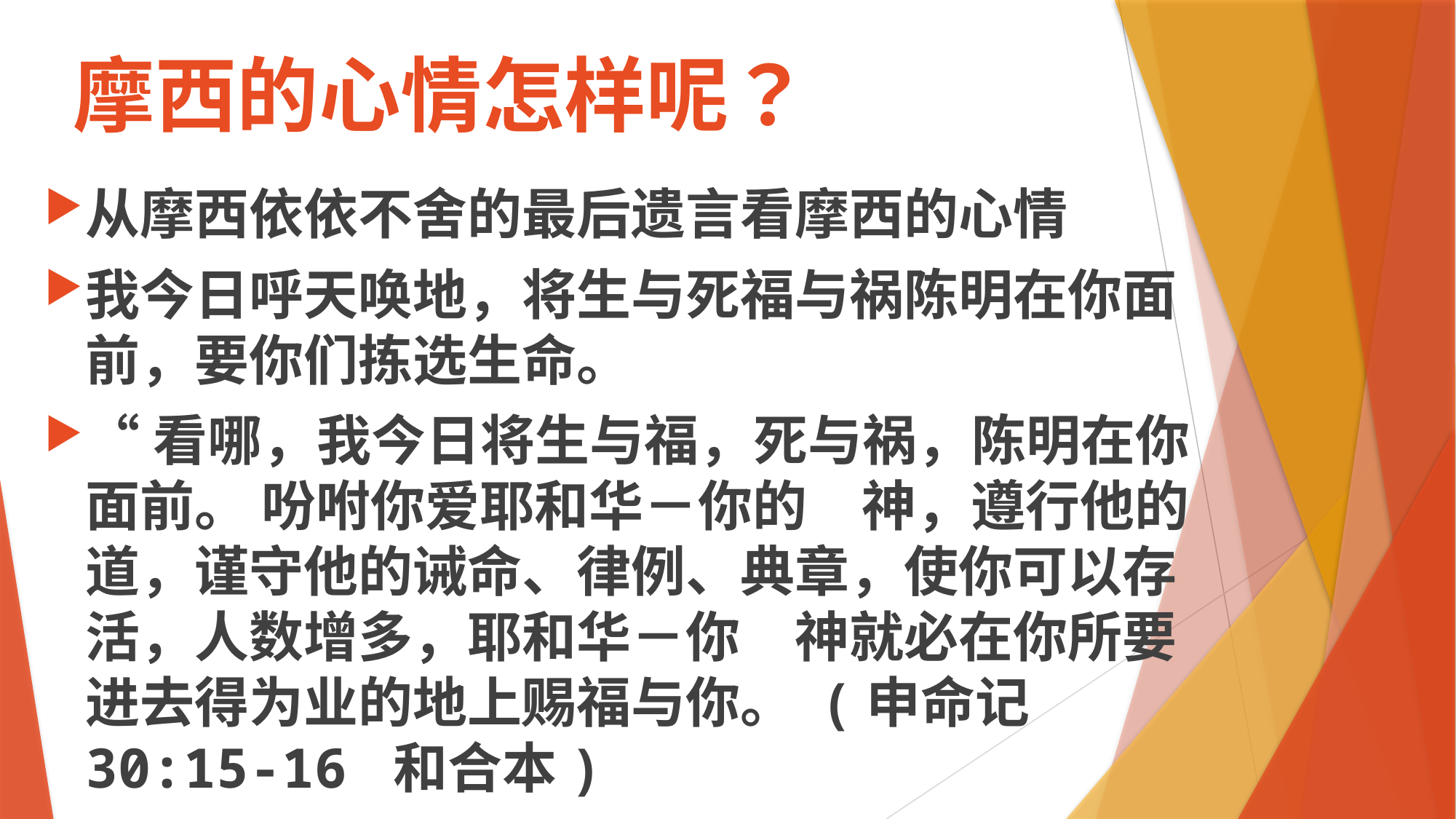

# 摩西的心情怎样呢？
从摩西依依不舍的最后遗言看摩西的心情
我今日呼天唤地，将生与死福与祸陈明在你面前，要你们拣选生命。
“看哪，我今日将生与福，死与祸，陈明在你面前。 吩咐你爱耶和华－你的　神，遵行他的道，谨守他的诫命、律例、典章，使你可以存活，人数增多，耶和华－你　神就必在你所要进去得为业的地上赐福与你。 (申命记 30:15-16 和合本)